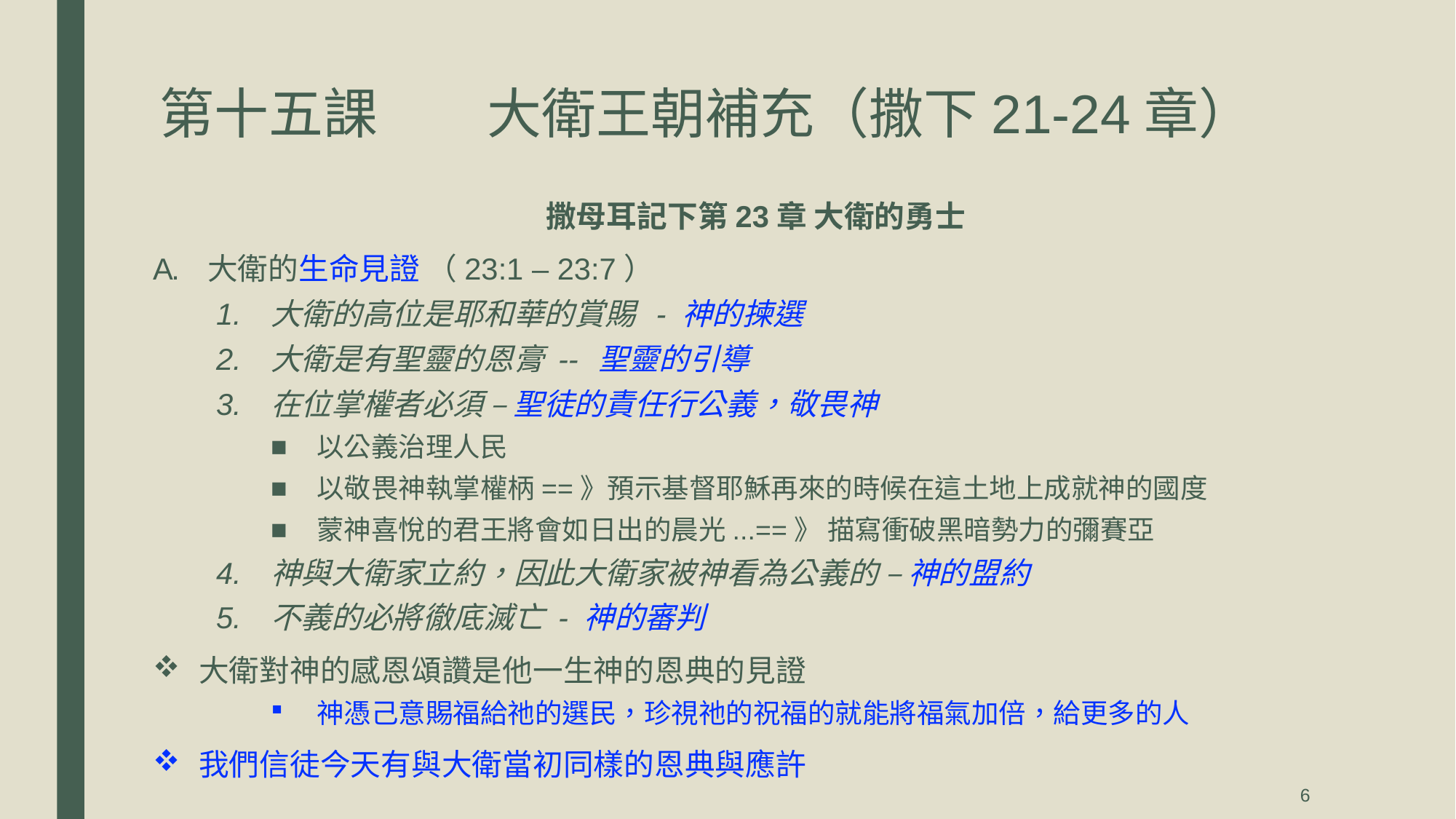

# 第十五課	大衛王朝補充（撒下21-24章）
撒母耳記下第23章 大衛的勇士
大衛的生命見證 （23:1 – 23:7）
大衛的高位是耶和華的賞賜  - 神的揀選
大衛是有聖靈的恩膏 --	聖靈的引導
在位掌權者必須 – 聖徒的責任行公義，敬畏神
以公義治理人民
以敬畏神執掌權柄==》預示基督耶穌再來的時候在這土地上成就神的國度
蒙神喜悅的君王將會如日出的晨光...==》 描寫衝破黑暗勢力的彌賽亞
神與大衛家立約，因此大衛家被神看為公義的 – 神的盟約
不義的必將徹底滅亡 - 神的審判
大衛對神的感恩頌讚是他一生神的恩典的見證
神憑己意賜福給祂的選民，珍視祂的祝福的就能將福氣加倍，給更多的人
我們信徒今天有與大衛當初同樣的恩典與應許

6